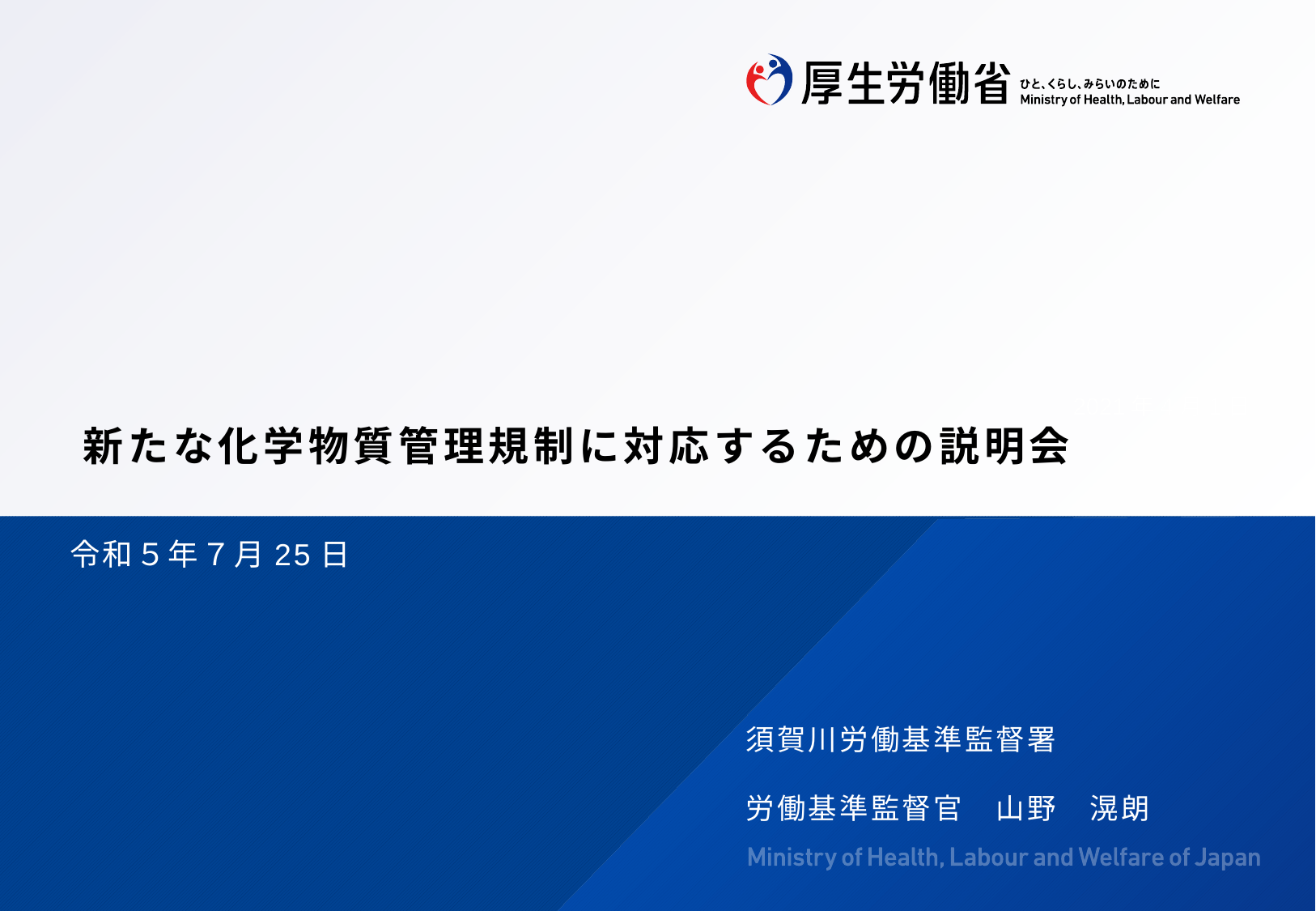

# 新たな化学物質管理規制に対応するための説明会
　令和５年７月25日
須賀川労働基準監督署
労働基準監督官　山野　滉朗